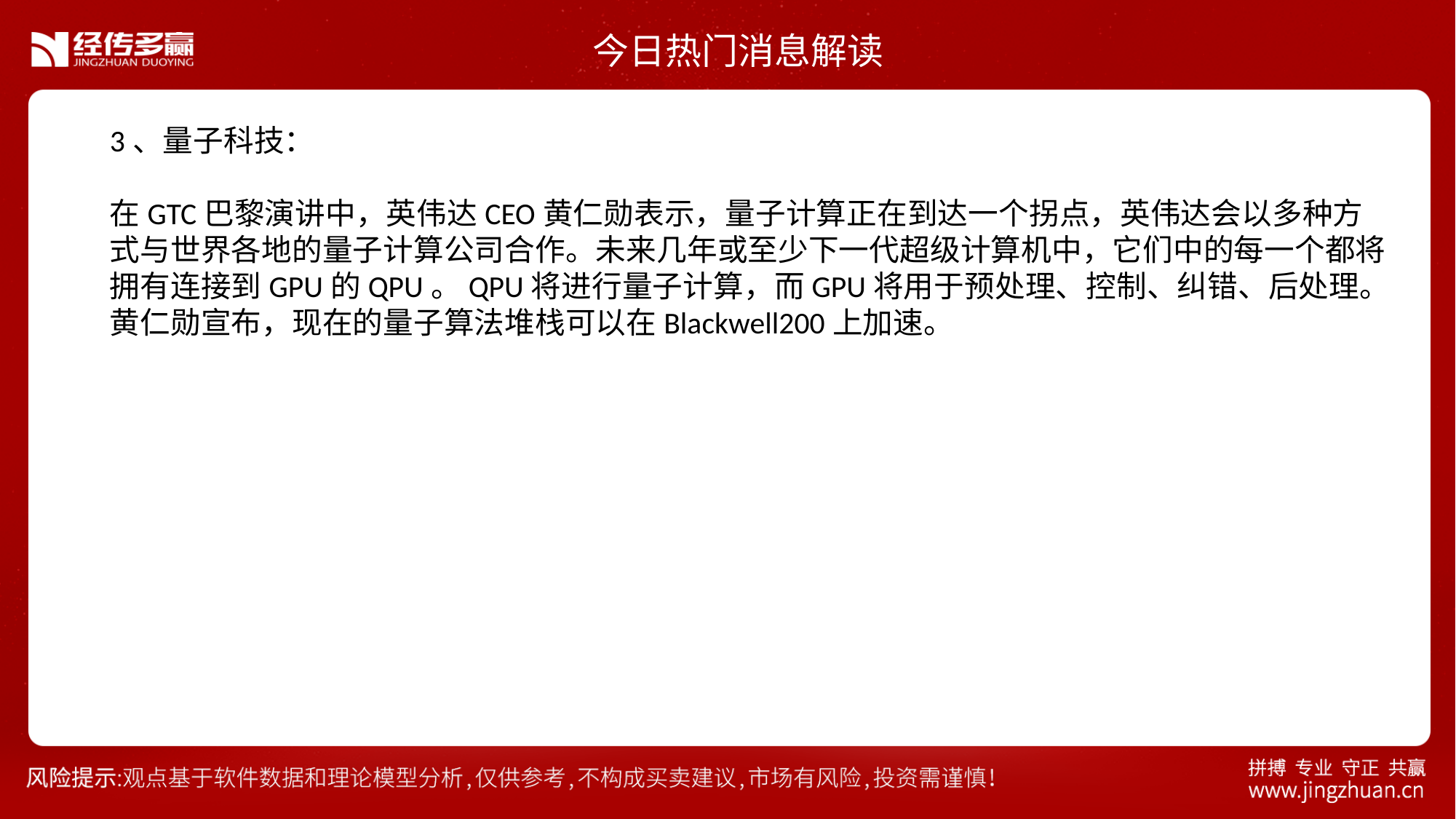

今日热门消息解读
3、量子科技：

在GTC巴黎演讲中，英伟达CEO黄仁勋表示，量子计算正在到达一个拐点，英伟达会以多种方式与世界各地的量子计算公司合作。未来几年或至少下一代超级计算机中，它们中的每一个都将拥有连接到GPU的QPU。QPU将进行量子计算，而GPU将用于预处理、控制、纠错、后处理。黄仁勋宣布，现在的量子算法堆栈可以在Blackwell200上加速。